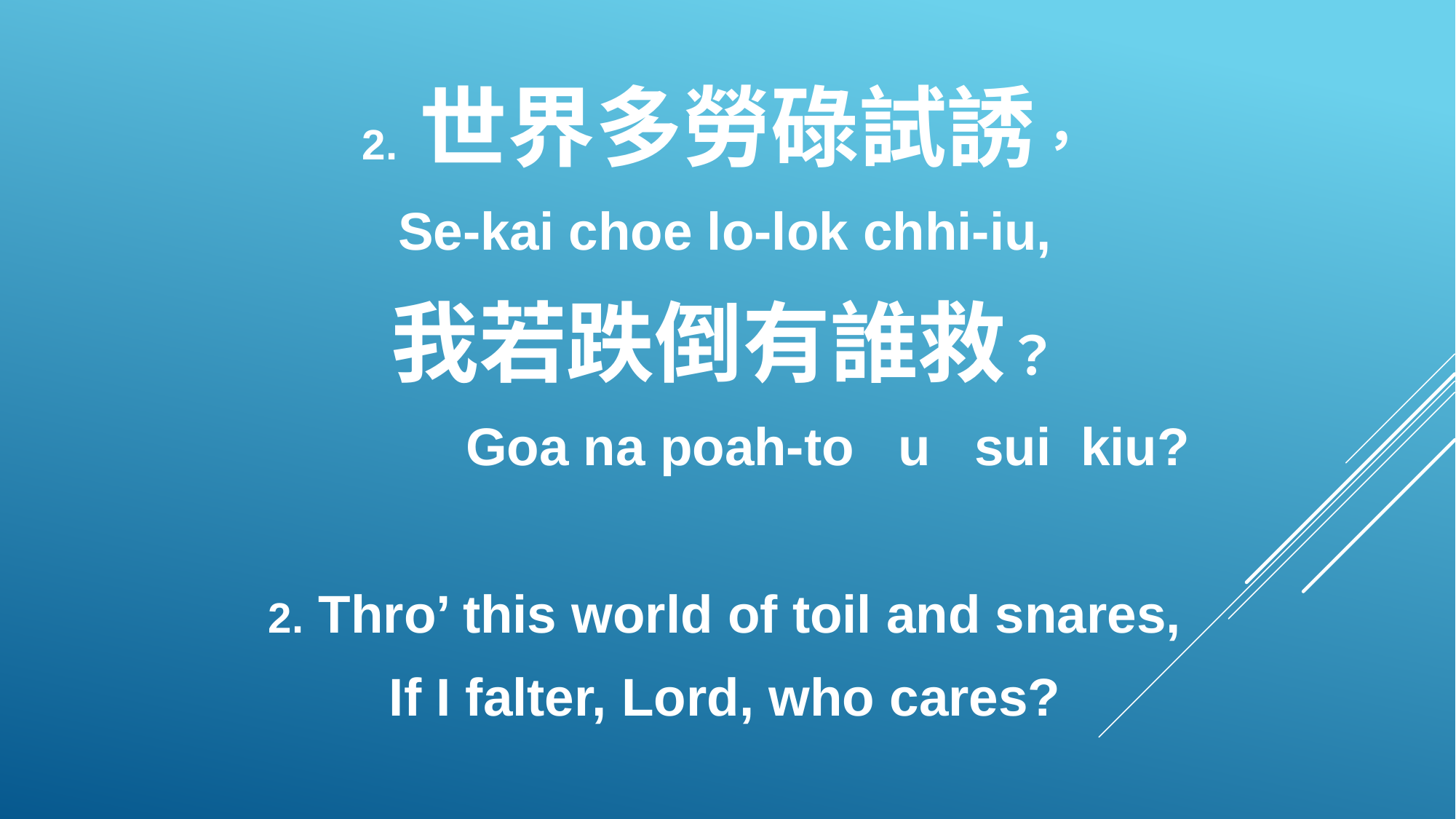

2. 世界多勞碌試誘，
Se-kai choe lo-lok chhi-iu,
我若跌倒有誰救？
                      Goa na poah-to   u   sui  kiu?

2. Thro’ this world of toil and snares,
If I falter, Lord, who cares?